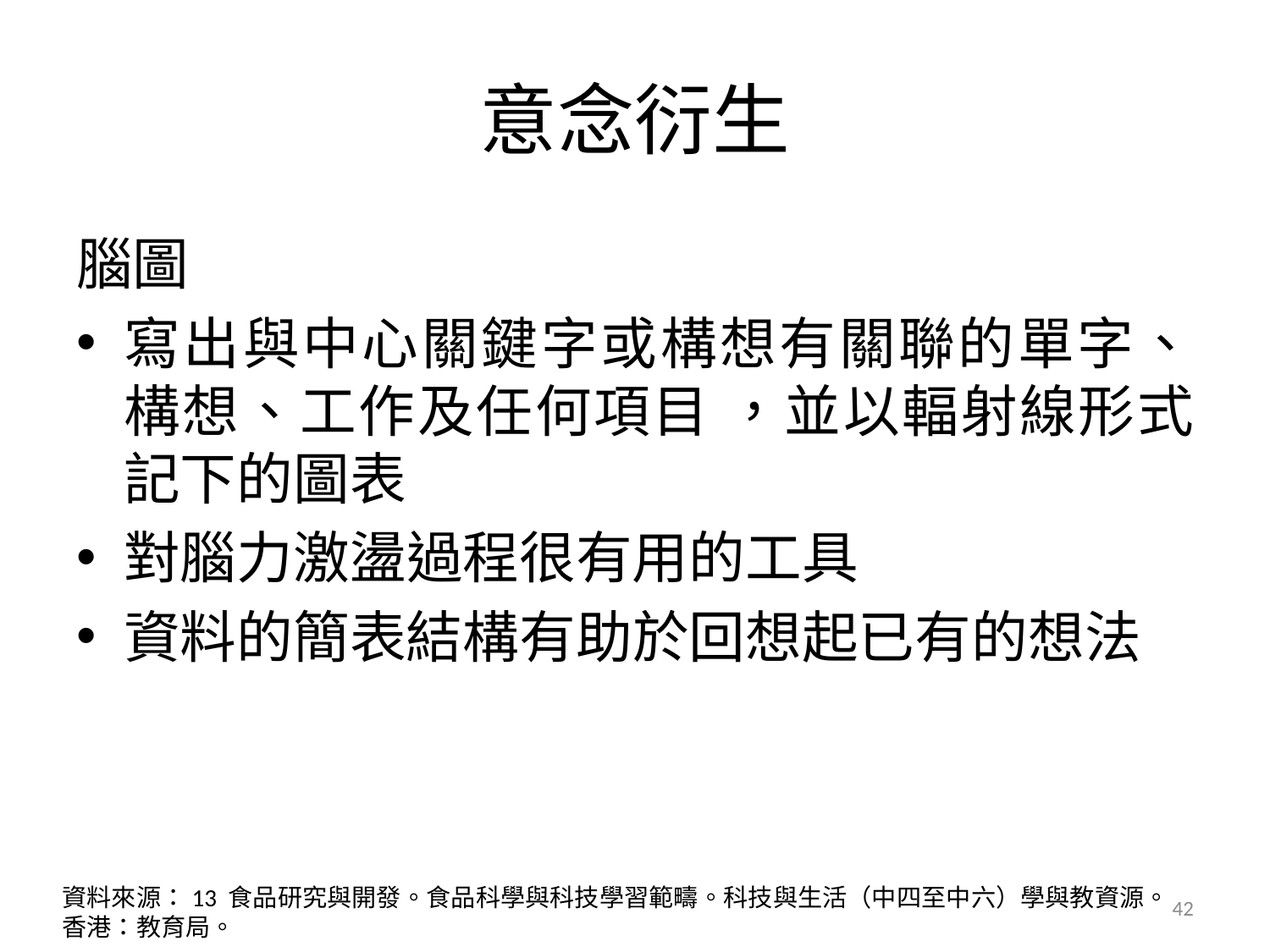

# 意念衍生
腦圖
寫出與中心關鍵字或構想有關聯的單字、構想、工作及任何項目 ，並以輻射線形式記下的圖表
對腦力激盪過程很有用的工具
資料的簡表結構有助於回想起已有的想法
資料來源：13 食品研究與開發。食品科學與科技學習範疇。科技與生活（中四至中六）學與教資源。香港：教育局。
42